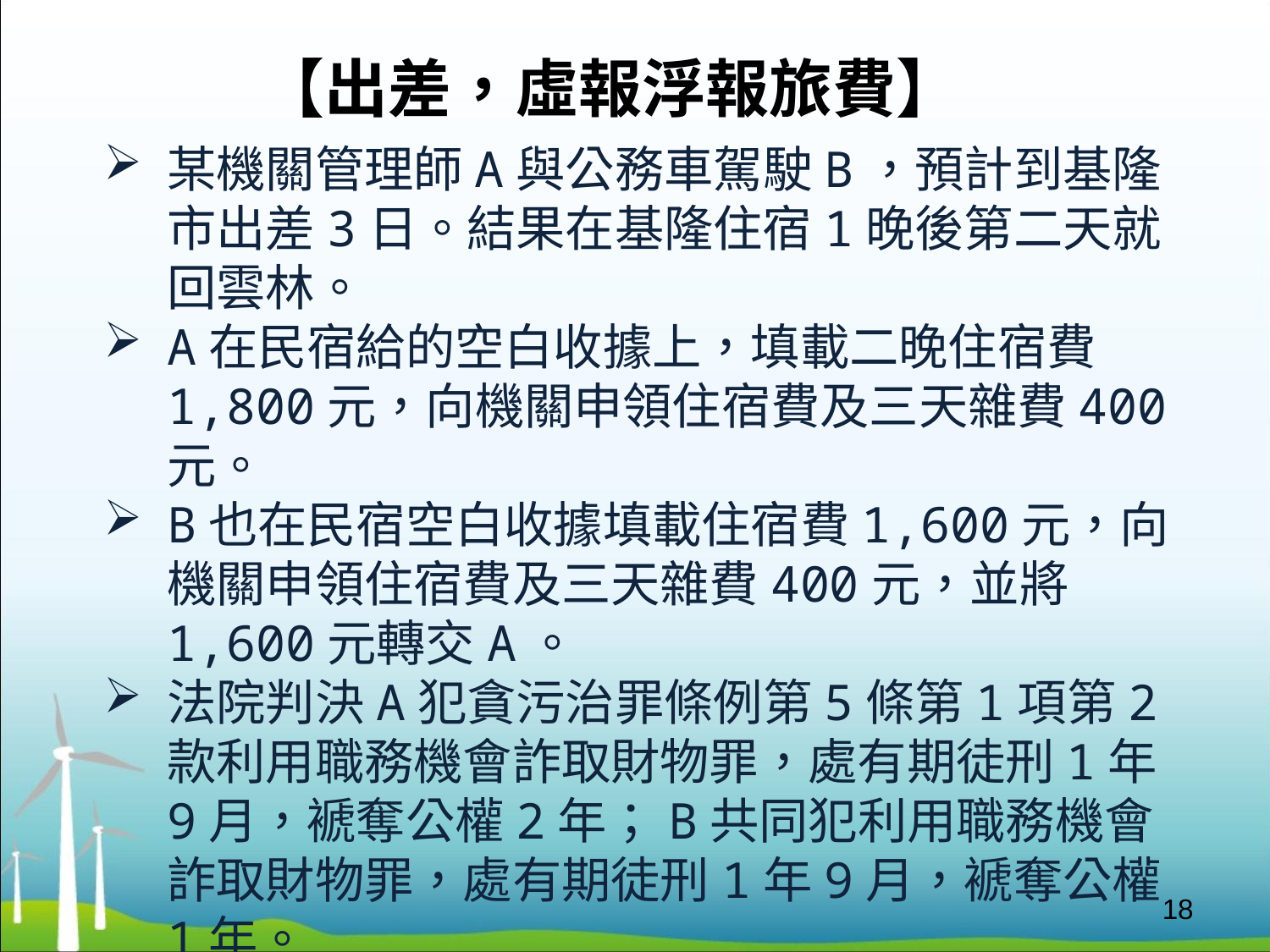

【出差，虛報浮報旅費】
某機關管理師A與公務車駕駛B，預計到基隆市出差3日。結果在基隆住宿1晚後第二天就回雲林。
A在民宿給的空白收據上，填載二晚住宿費1,800元，向機關申領住宿費及三天雜費400元。
B也在民宿空白收據填載住宿費1,600元，向機關申領住宿費及三天雜費400元，並將1,600元轉交A。
法院判決A犯貪污治罪條例第5條第1項第2款利用職務機會詐取財物罪，處有期徒刑1年9月，褫奪公權2年；B共同犯利用職務機會詐取財物罪，處有期徒刑1年9月，褫奪公權1年。
18